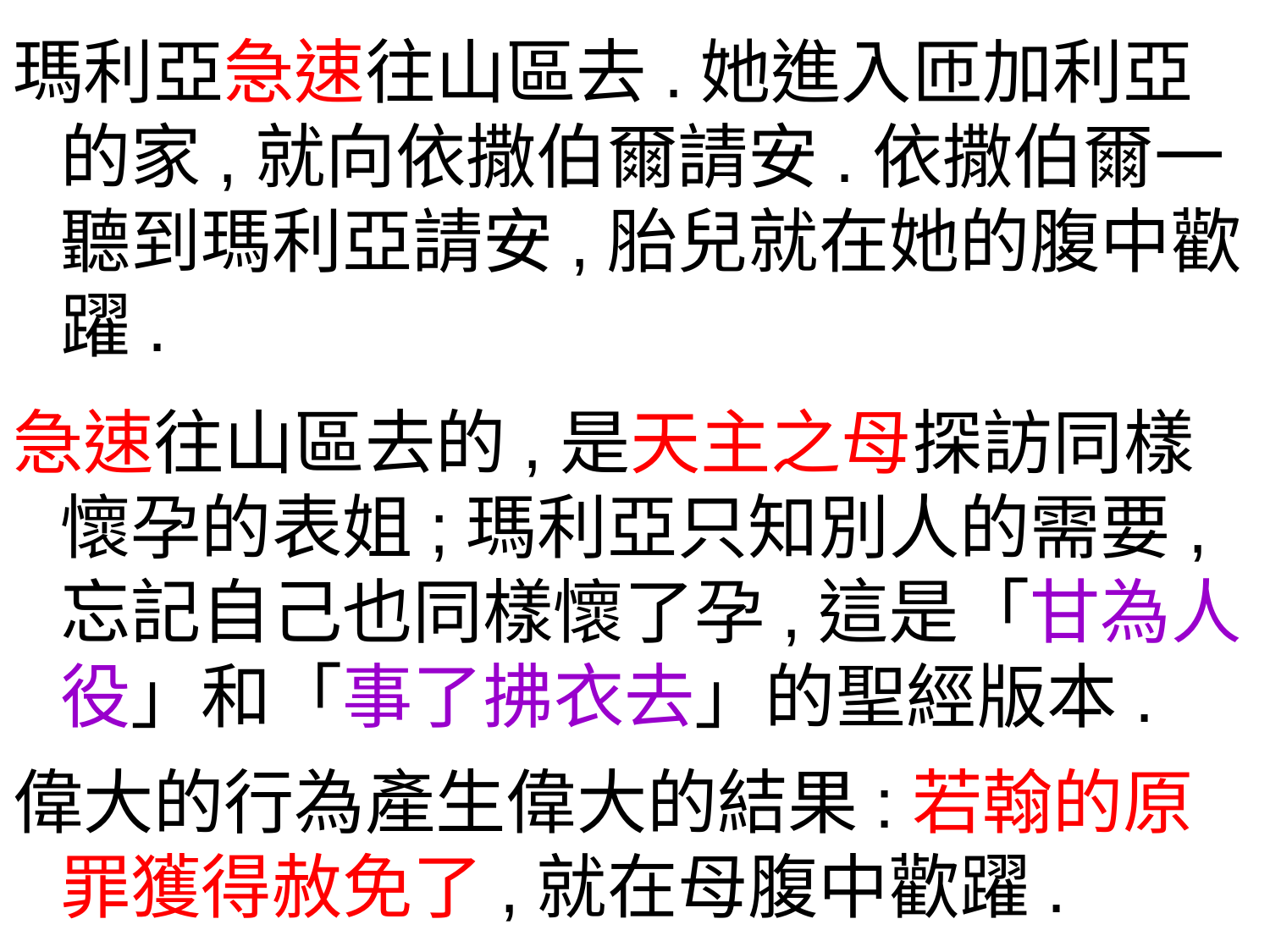

瑪利亞急速往山區去.她進入匝加利亞的家,就向依撒伯爾請安.依撒伯爾一聽到瑪利亞請安,胎兒就在她的腹中歡躍.
急速往山區去的,是天主之母探訪同樣懷孕的表姐;瑪利亞只知別人的需要,忘記自己也同樣懷了孕,這是「甘為人役」和「事了拂衣去」的聖經版本.
偉大的行為產生偉大的結果:若翰的原罪獲得赦免了,就在母腹中歡躍.